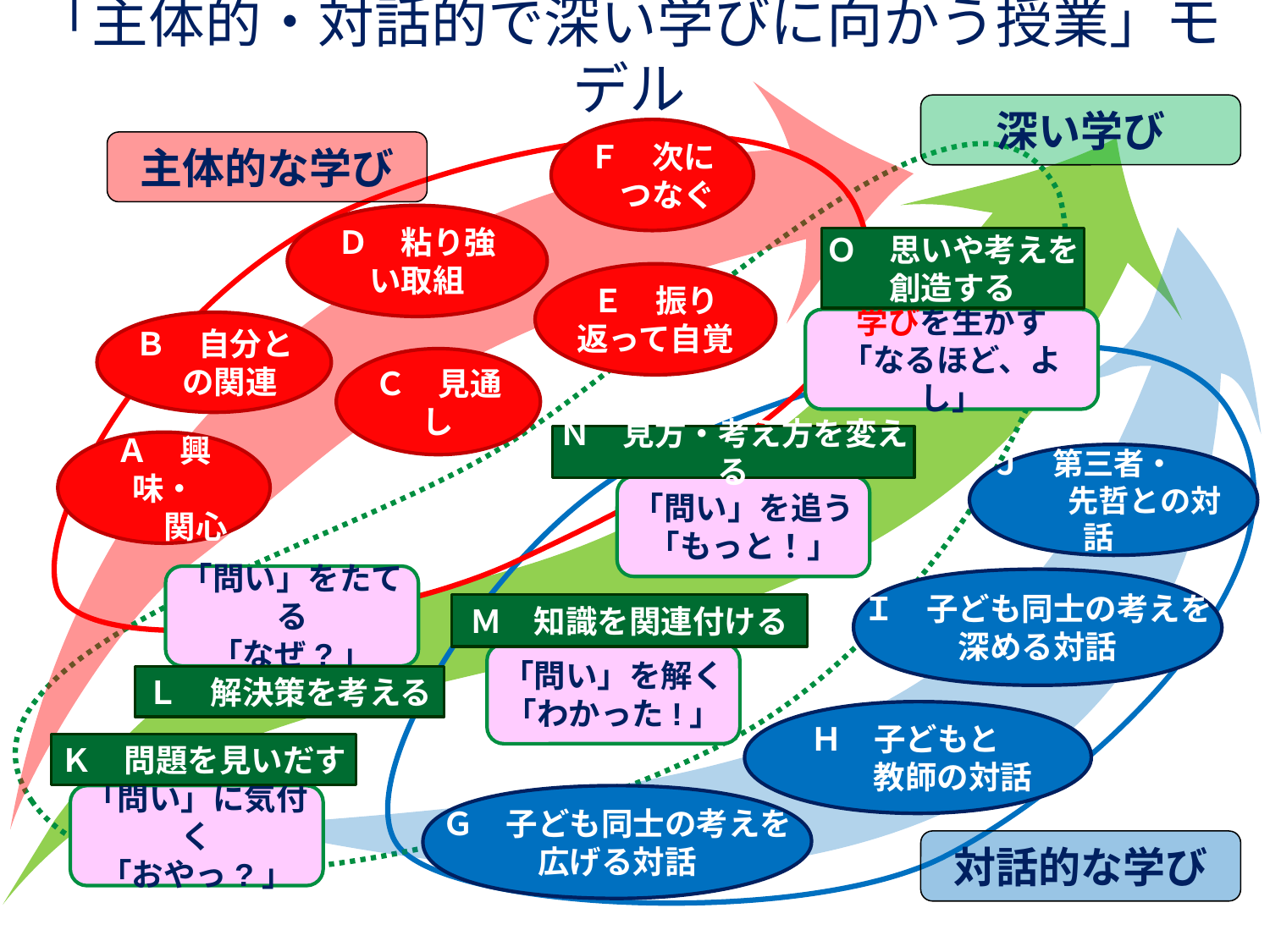

# 「主体的・対話的で深い学びに向かう授業」モデル
深い学び
Ｆ　次に
　つなぐ
主体的な学び

Ｄ　粘り強い取組
Ｏ　思いや考えを
創造する
Ｅ　振り返って自覚

学びを生かす
「なるほど、よし」
Ｂ　自分と
　の関連

Ｃ　見通し

Ｎ　見方・考え方を変える
Ａ　興味・
　　関心
Ｊ　第三者・
　　　先哲との対話

「問い」を追う
「もっと！」
「問い」をたてる
「なぜ?」
Ｉ　子ども同士の考えを
深める対話
Ｍ　知識を関連付ける
「問い」を解く
「わかった!」
Ｌ　解決策を考える
Ｈ　子どもと
　　　教師の対話
Ｋ　問題を見いだす
「問い」に気付く
「おやっ?」
Ｇ　子ども同士の考えを
広げる対話
対話的な学び